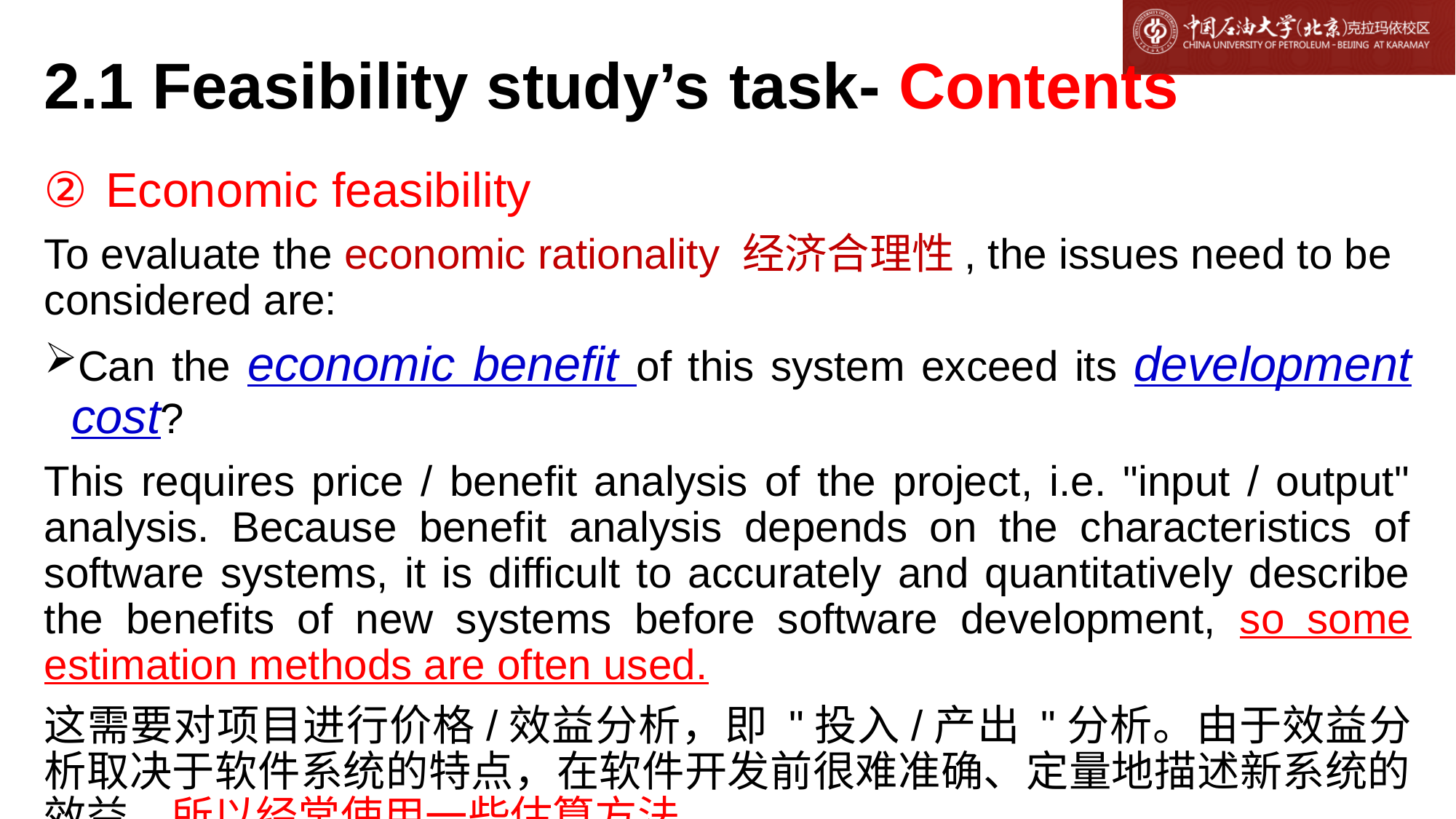

# 2.1 Feasibility study’s task- Contents
Economic feasibility
To evaluate the economic rationality 经济合理性, the issues need to be considered are:
Can the economic benefit of this system exceed its development cost?
This requires price / benefit analysis of the project, i.e. "input / output" analysis. Because benefit analysis depends on the characteristics of software systems, it is difficult to accurately and quantitatively describe the benefits of new systems before software development, so some estimation methods are often used.
这需要对项目进行价格/效益分析，即 "投入/产出 "分析。由于效益分析取决于软件系统的特点，在软件开发前很难准确、定量地描述新系统的效益，所以经常使用一些估算方法。